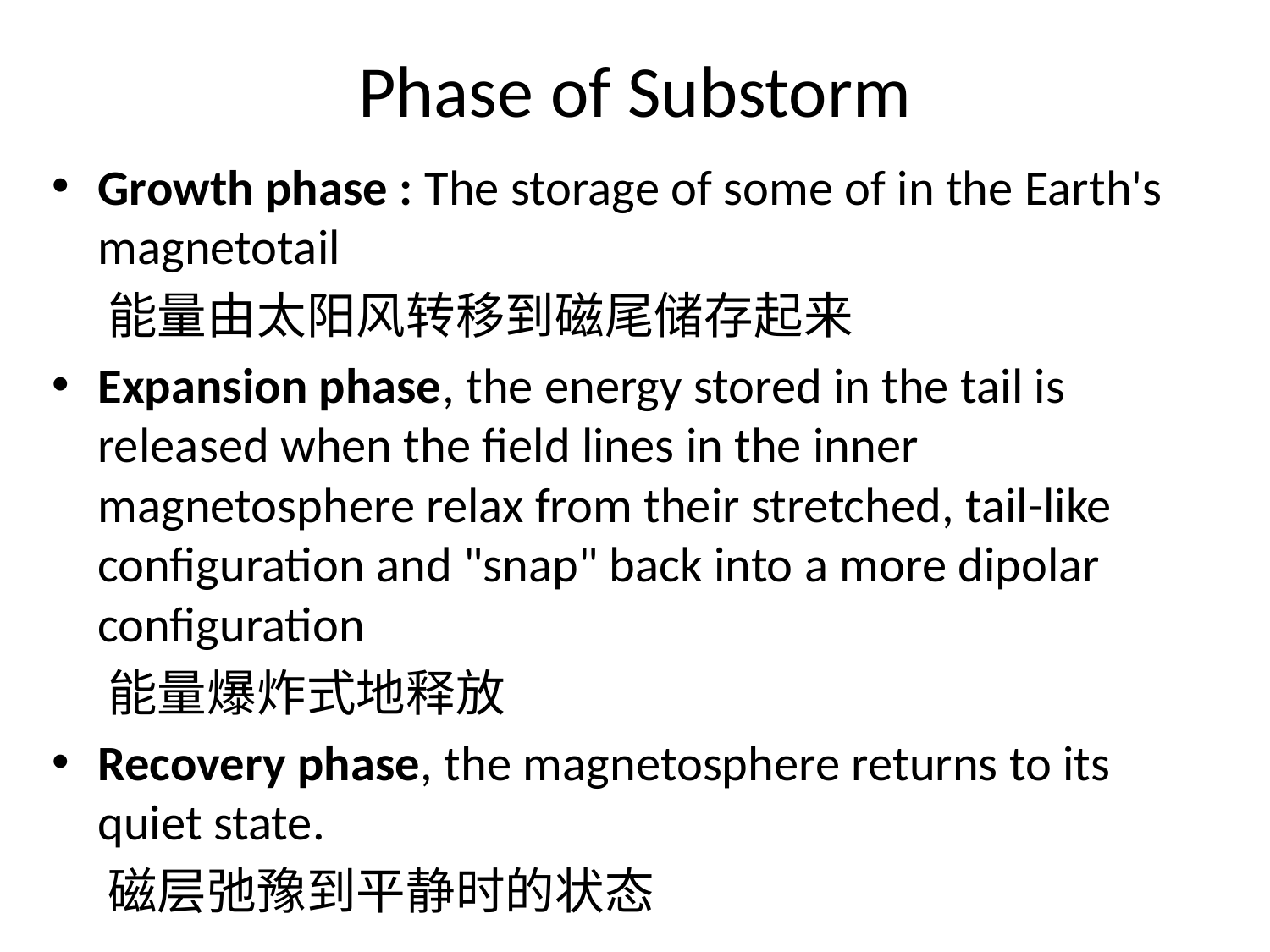

# Phase of Substorm
Growth phase : The storage of some of in the Earth's magnetotail
    能量由太阳风转移到磁尾储存起来
Expansion phase, the energy stored in the tail is released when the field lines in the inner magnetosphere relax from their stretched, tail-like configuration and "snap" back into a more dipolar configuration
    能量爆炸式地释放
Recovery phase, the magnetosphere returns to its quiet state.
    磁层弛豫到平静时的状态